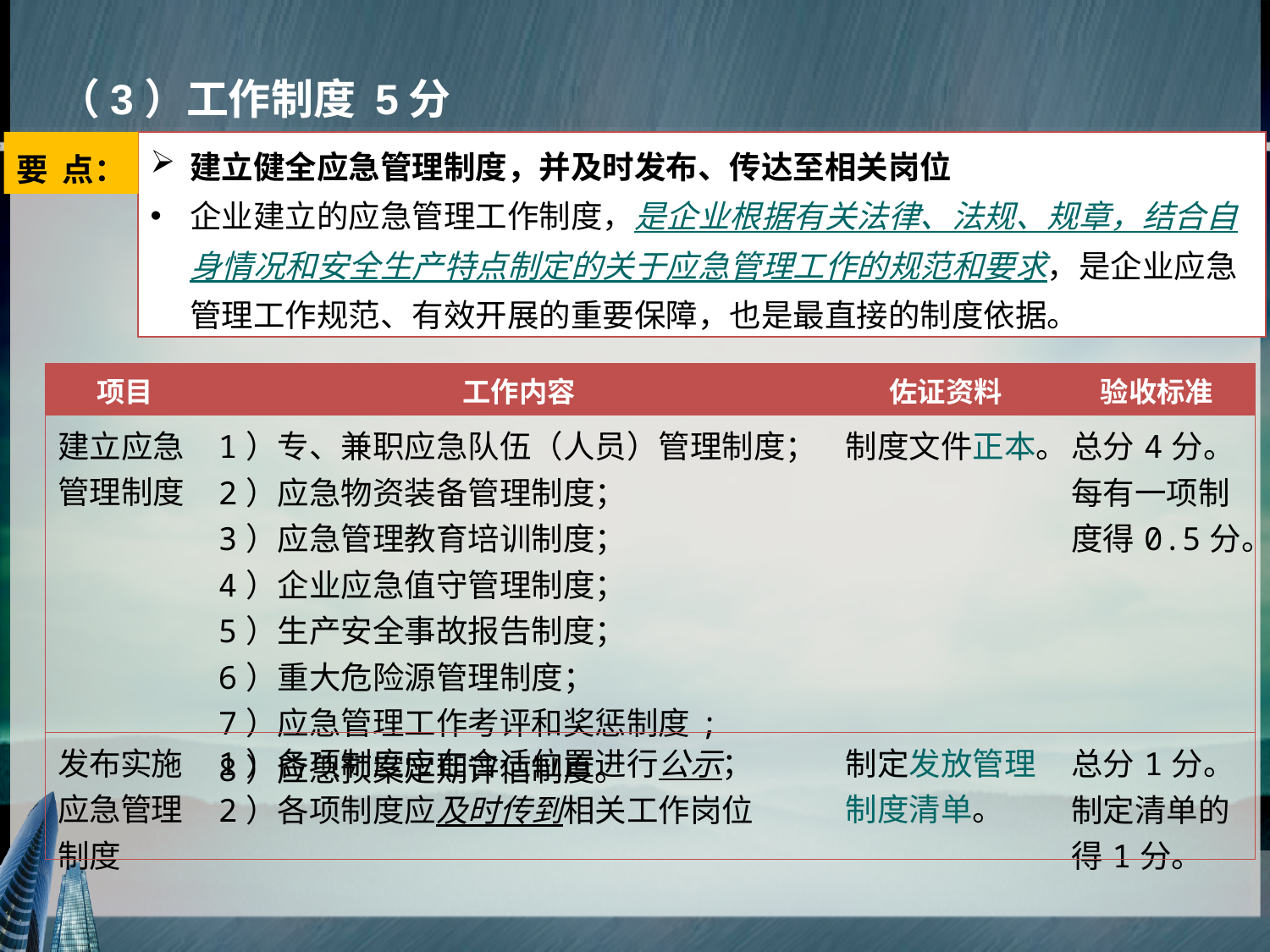

（3）工作制度 5分
要  点：
建立健全应急管理制度，并及时发布、传达至相关岗位
企业建立的应急管理工作制度，是企业根据有关法律、法规、规章，结合自身情况和安全生产特点制定的关于应急管理工作的规范和要求，是企业应急管理工作规范、有效开展的重要保障，也是最直接的制度依据。
| 项目 | 工作内容 | 佐证资料 | 验收标准 |
| --- | --- | --- | --- |
| 建立应急管理制度 | 1）专、兼职应急队伍（人员）管理制度； 2）应急物资装备管理制度； 3）应急管理教育培训制度； 4）企业应急值守管理制度； 5）生产安全事故报告制度； 6）重大危险源管理制度； 7）应急管理工作考评和奖惩制度; 8）应急预案定期评估制度。 | 制度文件正本。 | 总分4分。每有一项制度得0.5分。 |
| 发布实施应急管理制度 | 1）各项制度应在合适位置进行公示； 2）各项制度应及时传到相关工作岗位 | 制定发放管理制度清单。 | 总分1分。制定清单的得1分。 |